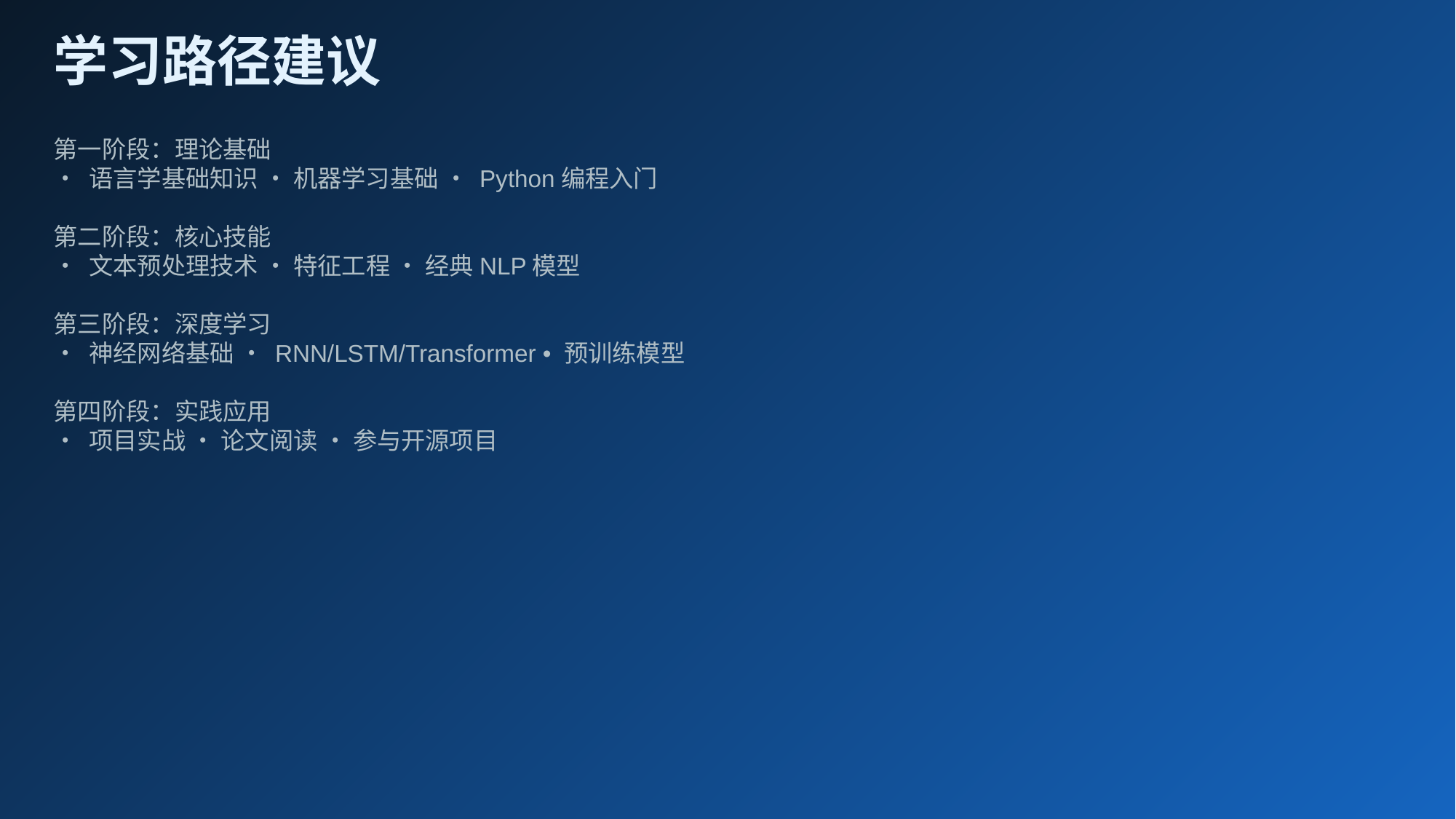

学习路径建议
第一阶段：理论基础
• 语言学基础知识 • 机器学习基础 • Python编程入门

第二阶段：核心技能
• 文本预处理技术 • 特征工程 • 经典NLP模型

第三阶段：深度学习
• 神经网络基础 • RNN/LSTM/Transformer • 预训练模型

第四阶段：实践应用
• 项目实战 • 论文阅读 • 参与开源项目